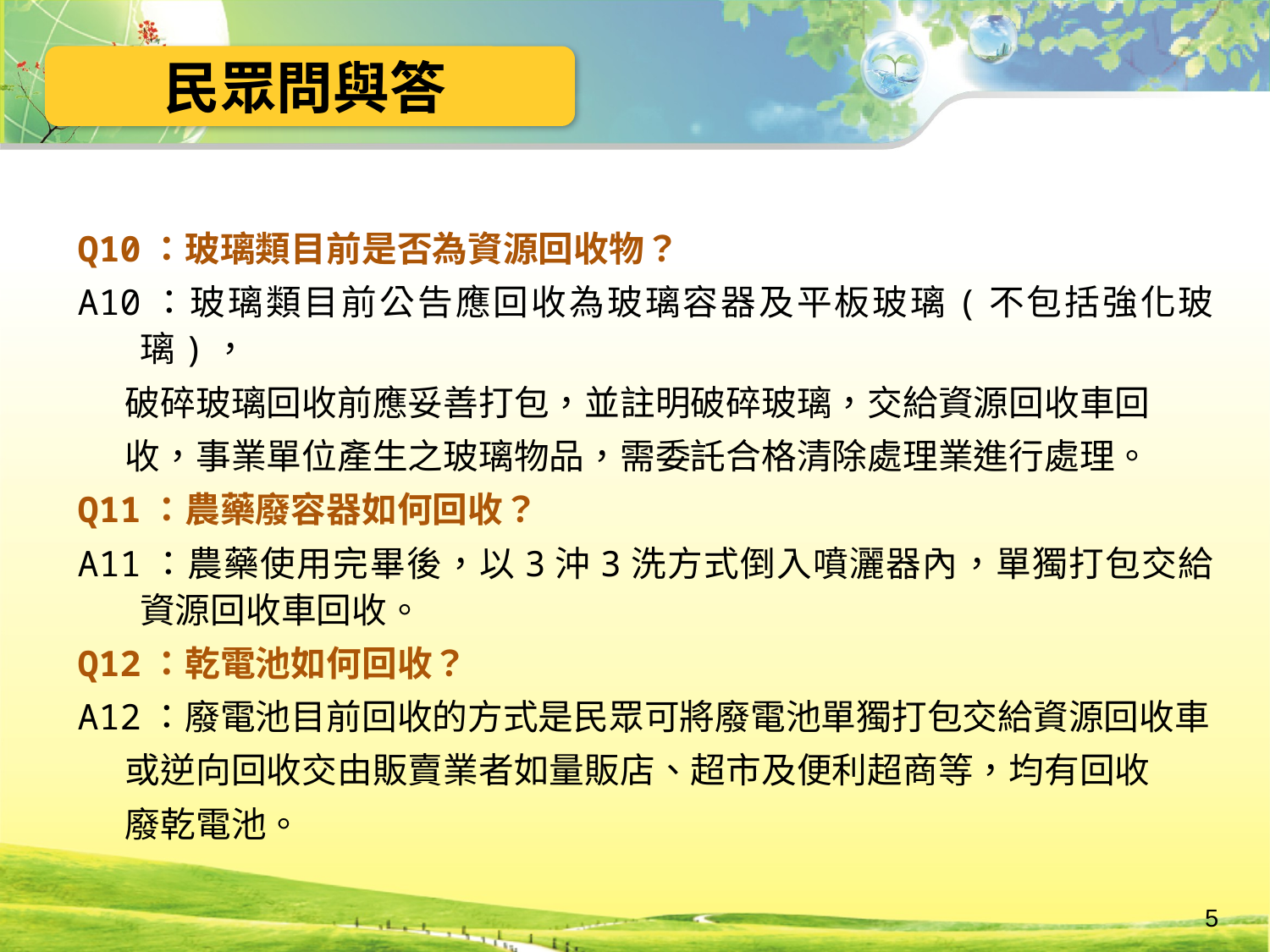

民眾問與答
Q10：玻璃類目前是否為資源回收物？
A10：玻璃類目前公告應回收為玻璃容器及平板玻璃(不包括強化玻璃)，
     破碎玻璃回收前應妥善打包，並註明破碎玻璃，交給資源回收車回
     收，事業單位產生之玻璃物品，需委託合格清除處理業進行處理。
Q11：農藥廢容器如何回收？
A11：農藥使用完畢後，以3沖3洗方式倒入噴灑器內，單獨打包交給資源回收車回收。
Q12：乾電池如何回收？
A12：廢電池目前回收的方式是民眾可將廢電池單獨打包交給資源回收車
     或逆向回收交由販賣業者如量販店、超市及便利超商等，均有回收
     廢乾電池。

5